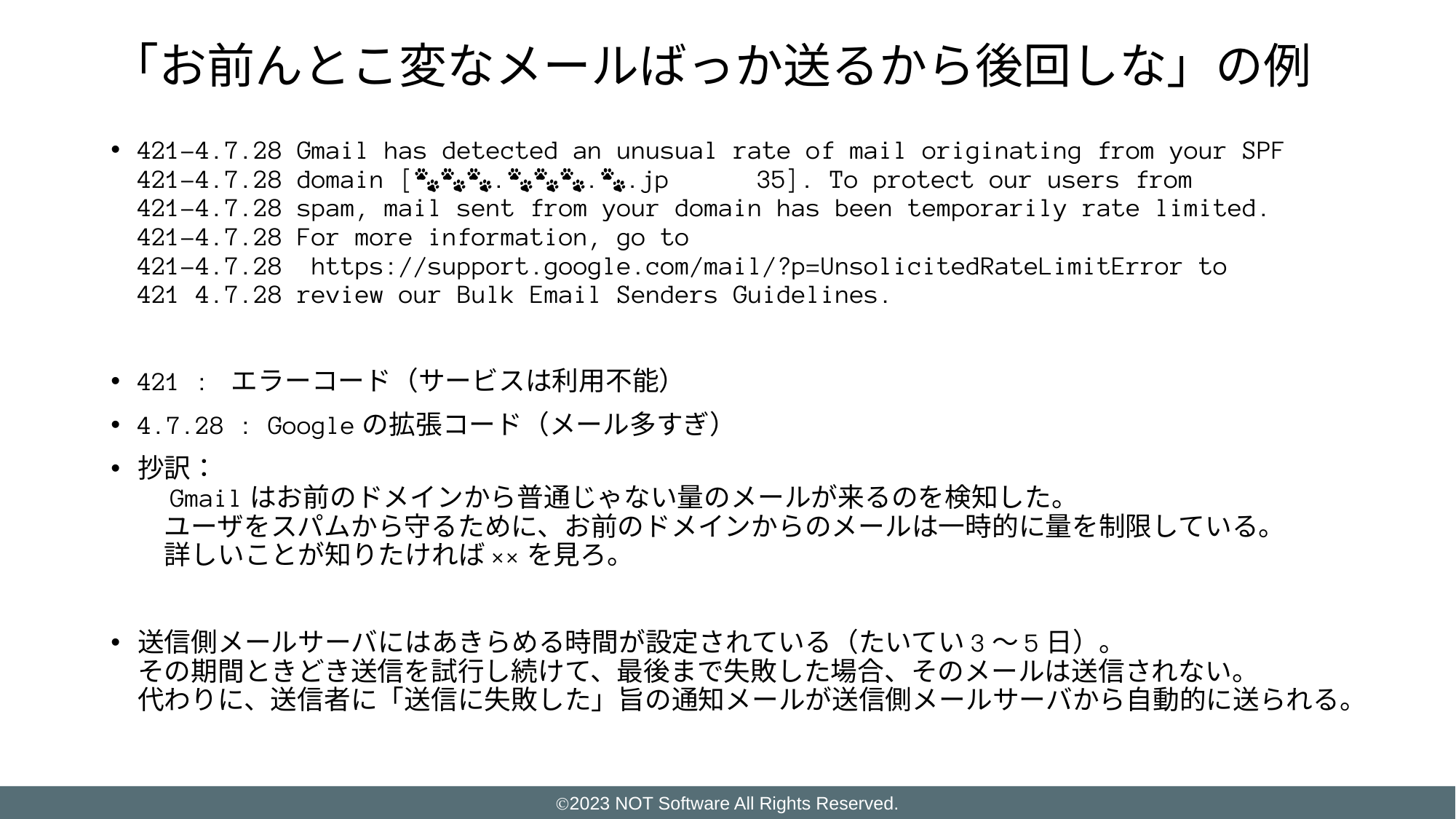

# 「お前んとこ変なメールばっか送るから後回しな」の例
421-4.7.28 Gmail has detected an unusual rate of mail originating from your SPF
421-4.7.28 domain [🐾🐾🐾.🐾🐾🐾.🐾.jp      35]. To protect our users from
421-4.7.28 spam, mail sent from your domain has been temporarily rate limited.
421-4.7.28 For more information, go to
421-4.7.28  https://support.google.com/mail/?p=UnsolicitedRateLimitError to
421 4.7.28 review our Bulk Email Senders Guidelines.

421 : エラーコード（サービスは利用不能）
4.7.28 : Googleの拡張コード（メール多すぎ）
抄訳：
　Gmailはお前のドメインから普通じゃない量のメールが来るのを検知した。
　ユーザをスパムから守るために、お前のドメインからのメールは一時的に量を制限している。
　詳しいことが知りたければ××を見ろ。

送信側メールサーバにはあきらめる時間が設定されている（たいてい3～5日）。
その期間ときどき送信を試行し続けて、最後まで失敗した場合、そのメールは送信されない。
代わりに、送信者に「送信に失敗した」旨の通知メールが送信側メールサーバから自動的に送られる。